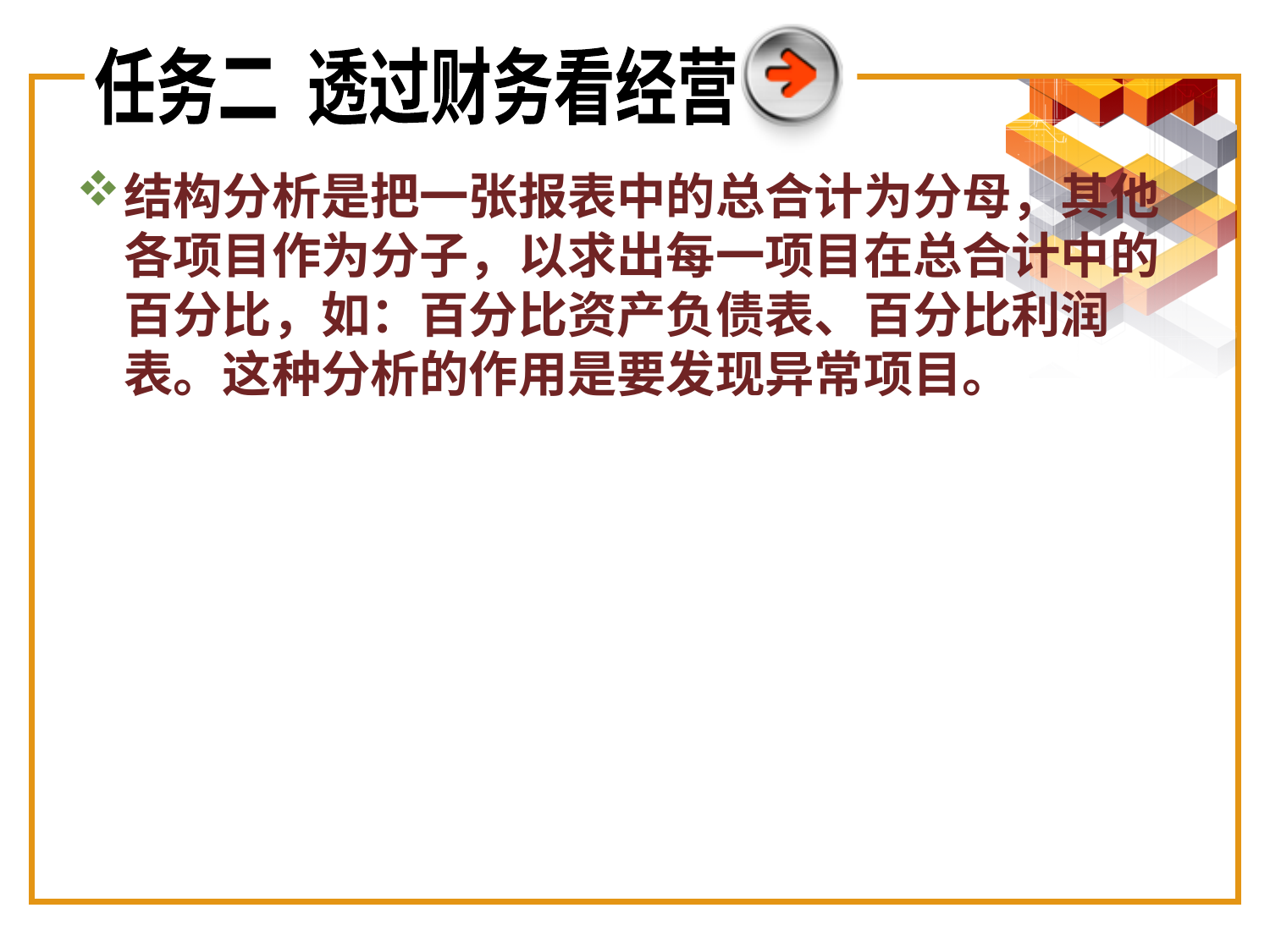

任务二  透过财务看经营
结构分析是把一张报表中的总合计为分母，其他各项目作为分子，以求出每一项目在总合计中的百分比，如：百分比资产负债表、百分比利润表。这种分析的作用是要发现异常项目。